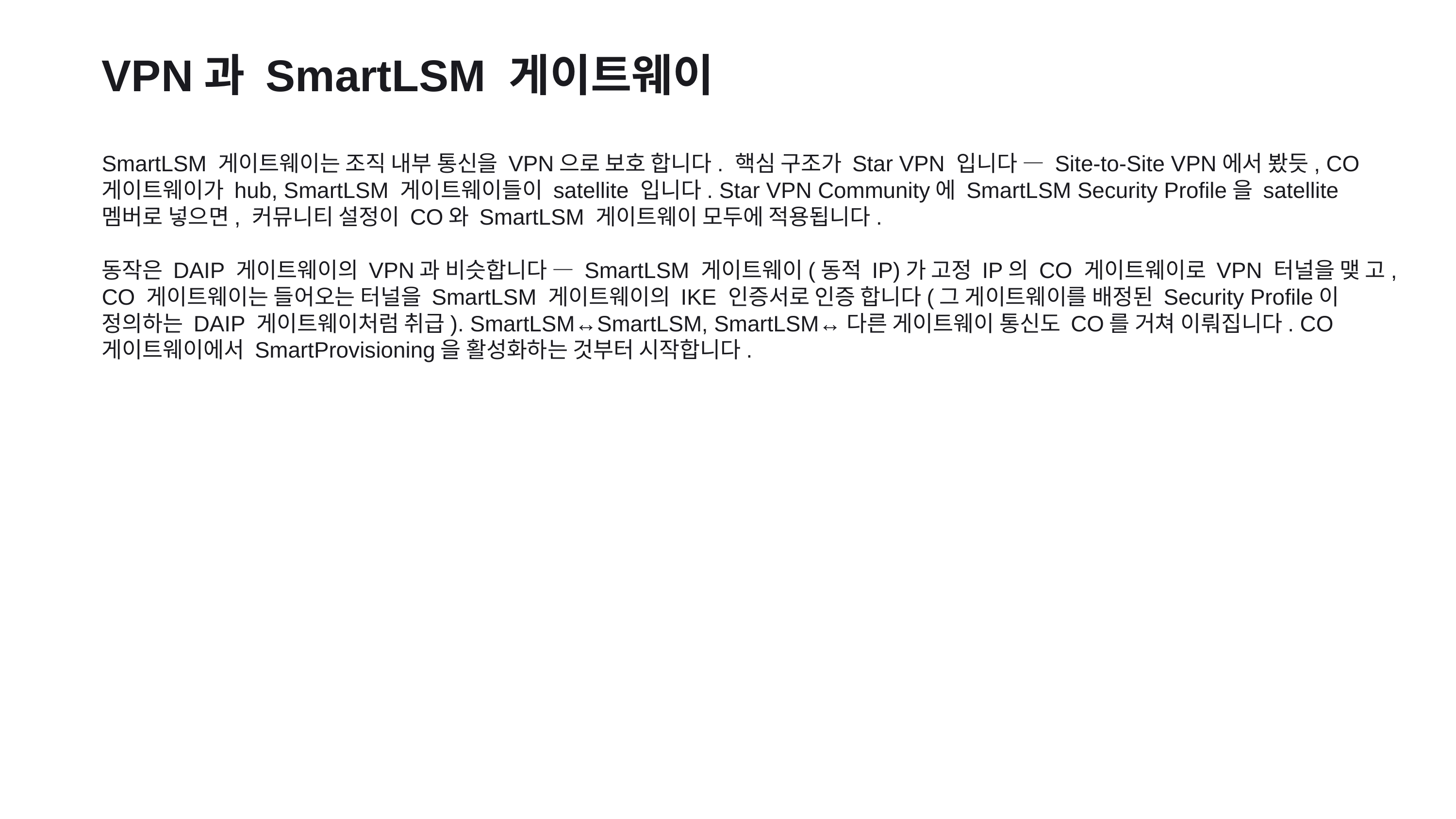

VPN과 SmartLSM 게이트웨이
SmartLSM 게이트웨이는 조직 내부 통신을 VPN으로 보호 합니다. 핵심 구조가 Star VPN 입니다 — Site-to-Site VPN에서 봤듯, CO 게이트웨이가 hub, SmartLSM 게이트웨이들이 satellite 입니다. Star VPN Community에 SmartLSM Security Profile을 satellite 멤버로 넣으면, 커뮤니티 설정이 CO와 SmartLSM 게이트웨이 모두에 적용됩니다.

동작은 DAIP 게이트웨이의 VPN과 비슷합니다 — SmartLSM 게이트웨이(동적 IP)가 고정 IP의 CO 게이트웨이로 VPN 터널을 맺 고, CO 게이트웨이는 들어오는 터널을 SmartLSM 게이트웨이의 IKE 인증서로 인증 합니다(그 게이트웨이를 배정된 Security Profile이 정의하는 DAIP 게이트웨이처럼 취급). SmartLSM↔SmartLSM, SmartLSM↔다른 게이트웨이 통신도 CO를 거쳐 이뤄집니다. CO 게이트웨이에서 SmartProvisioning을 활성화하는 것부터 시작합니다.